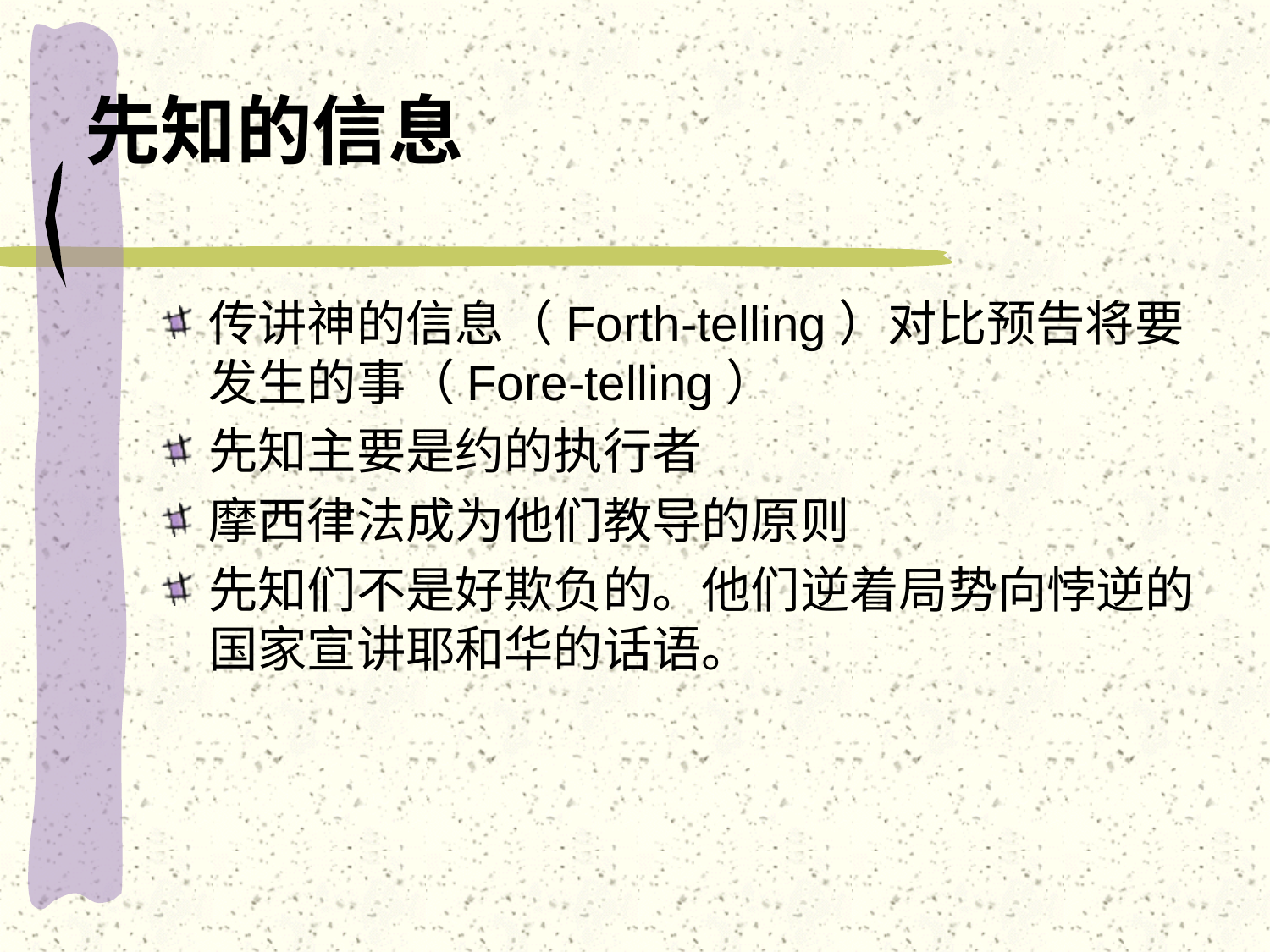

# 先知的信息
传讲神的信息（Forth-telling）对比预告将要发生的事（Fore-telling）
先知主要是约的执行者
摩西律法成为他们教导的原则
先知们不是好欺负的。他们逆着局势向悖逆的国家宣讲耶和华的话语。